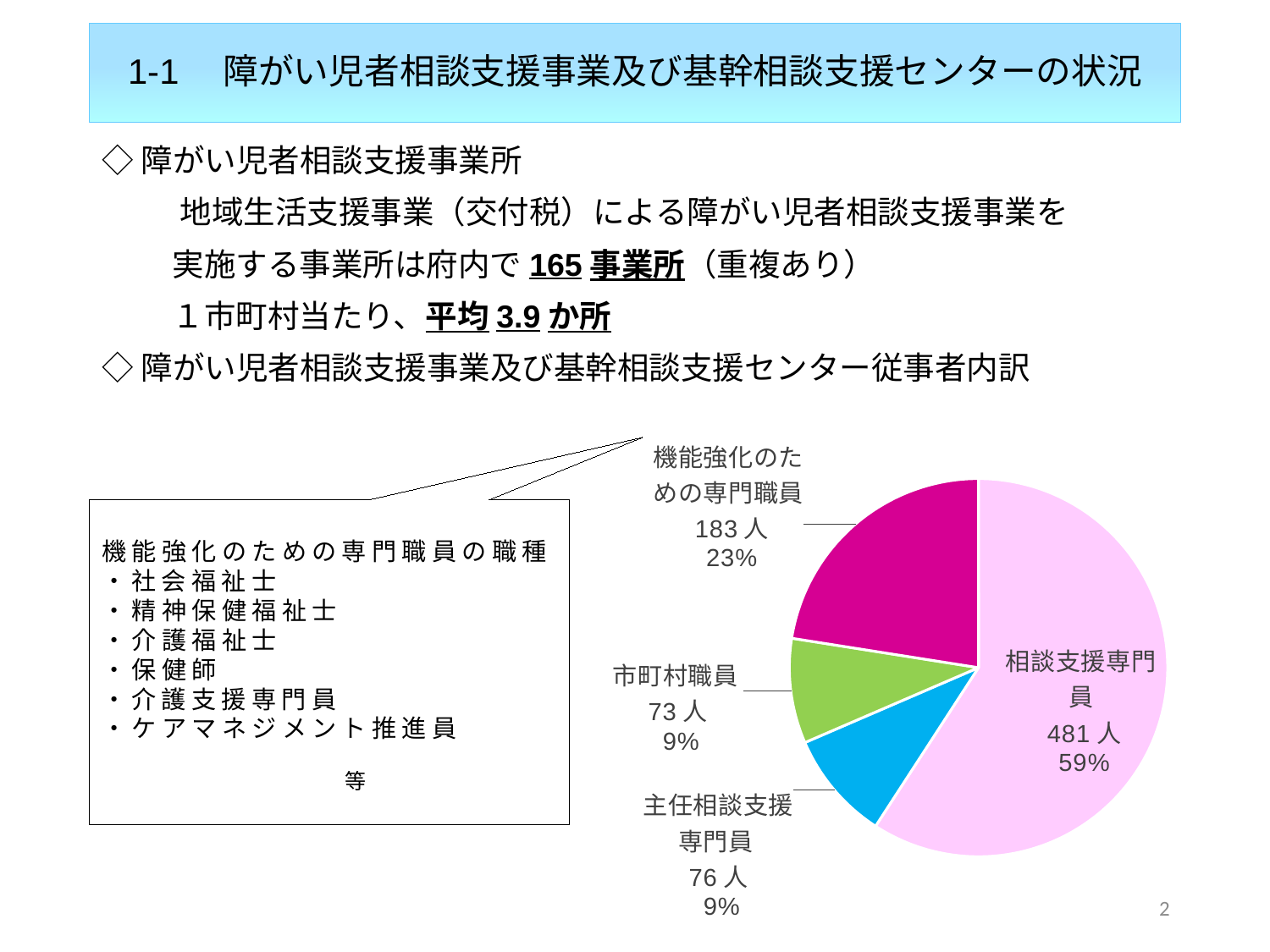

# 1-1　障がい児者相談支援事業及び基幹相談支援センターの状況
◇障がい児者相談支援事業所
 　　地域生活支援事業（交付税）による障がい児者相談支援事業を
　 　実施する事業所は府内で165事業所（重複あり）
　 　１市町村当たり、平均3.9か所
◇障がい児者相談支援事業及び基幹相談支援センター従事者内訳

### Chart

| Category |  |
|---|---|
| 相談支援専門員 | 481.0 |
| 主任相談支援専門員 | 76.0 |
| 市町村職員 | 73.0 |
| 機能強化のための専門職員 | 183.0 |
機能強化のための専門職員の職種
・社会福祉士
・精神保健福祉士
・介護福祉士
・保健師
・介護支援専門員
・ケアマネジメント推進員
　　　　　　　　　　　　　　　　　　　等

2